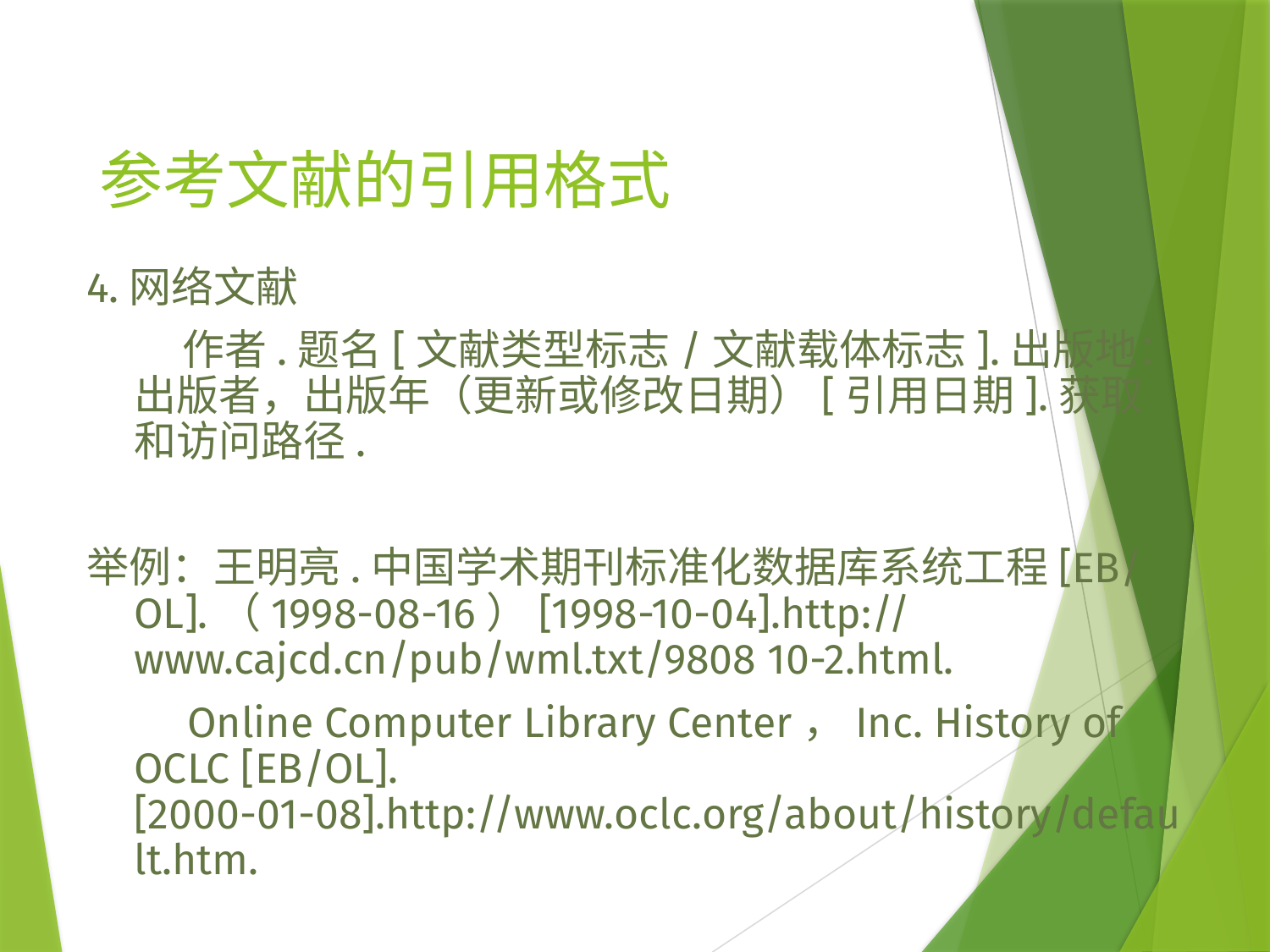

# 参考文献的引用格式
4.网络文献
         作者.题名[文献类型标志/文献载体标志].出版地：出版者，出版年（更新或修改日期）[引用日期].获取和访问路径.

举例：王明亮.中国学术期刊标准化数据库系统工程[EB/OL].（1998-08-16）[1998-10-04].http://www.cajcd.cn/pub/wml.txt/9808 10-2.html.
         Online Computer Library Center，Inc. History of OCLC [EB/OL]. [2000-01-08].http://www.oclc.org/about/history/default.htm.